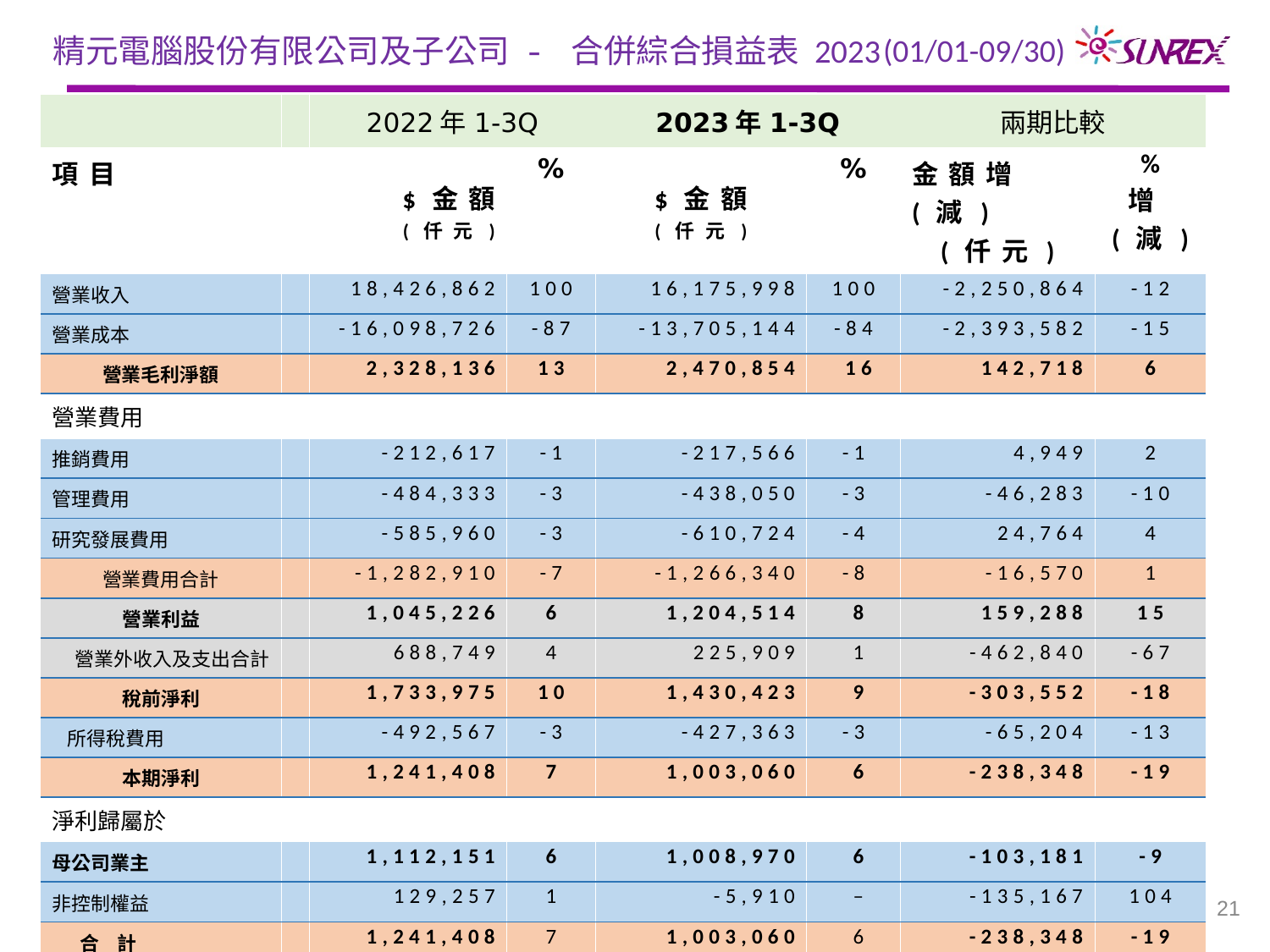

精元電腦股份有限公司及子公司 - 合併綜合損益表 2023
(01/01-09/30)
|  |  | 2022年1-3Q |  | 2023年1-3Q |  | 兩期比較 |  |
| --- | --- | --- | --- | --- | --- | --- | --- |
| 項目 |  | $金額 (仟元) | % | $金額 (仟元) | % | 金額增(減) (仟元) | % 增(減) |
| 營業收入 |  | 18,426,862 | 100 | 16,175,998 | 100 | -2,250,864 | -12 |
| 營業成本 |  | -16,098,726 | -87 | -13,705,144 | -84 | -2,393,582 | -15 |
| 營業毛利淨額 |  | 2,328,136 | 13 | 2,470,854 | 16 | 142,718 | 6 |
| 營業費用 |  |  |  |  |  |  |  |
| 推銷費用 |  | -212,617 | -1 | -217,566 | -1 | 4,949 | 2 |
| 管理費用 |  | -484,333 | -3 | -438,050 | -3 | -46,283 | -10 |
| 研究發展費用 |  | -585,960 | -3 | -610,724 | -4 | 24,764 | 4 |
| 營業費用合計 |  | -1,282,910 | -7 | -1,266,340 | -8 | -16,570 | 1 |
| 營業利益 |  | 1,045,226 | 6 | 1,204,514 | 8 | 159,288 | 15 |
| 營業外收入及支出合計 |  | 688,749 | 4 | 225,909 | 1 | -462,840 | -67 |
| 稅前淨利 |  | 1,733,975 | 10 | 1,430,423 | 9 | -303,552 | -18 |
| 所得稅費用 |  | -492,567 | -3 | -427,363 | -3 | -65,204 | -13 |
| 本期淨利 |  | 1,241,408 | 7 | 1,003,060 | 6 | -238,348 | -19 |
| 淨利歸屬於 |  |  |  |  |  |  |  |
| 母公司業主 |  | 1,112,151 | 6 | 1,008,970 | 6 | -103,181 | -9 |
| 非控制權益 |  | 129,257 | 1 | -5,910 | – | -135,167 | 104 |
| 合 計 |  | 1,241,408 | 7 | 1,003,060 | 6 | -238,348 | -19 |
| 每股盈餘(元) |  | 5.76 |  | 5.23 |  | -0.53 | -19 |
21